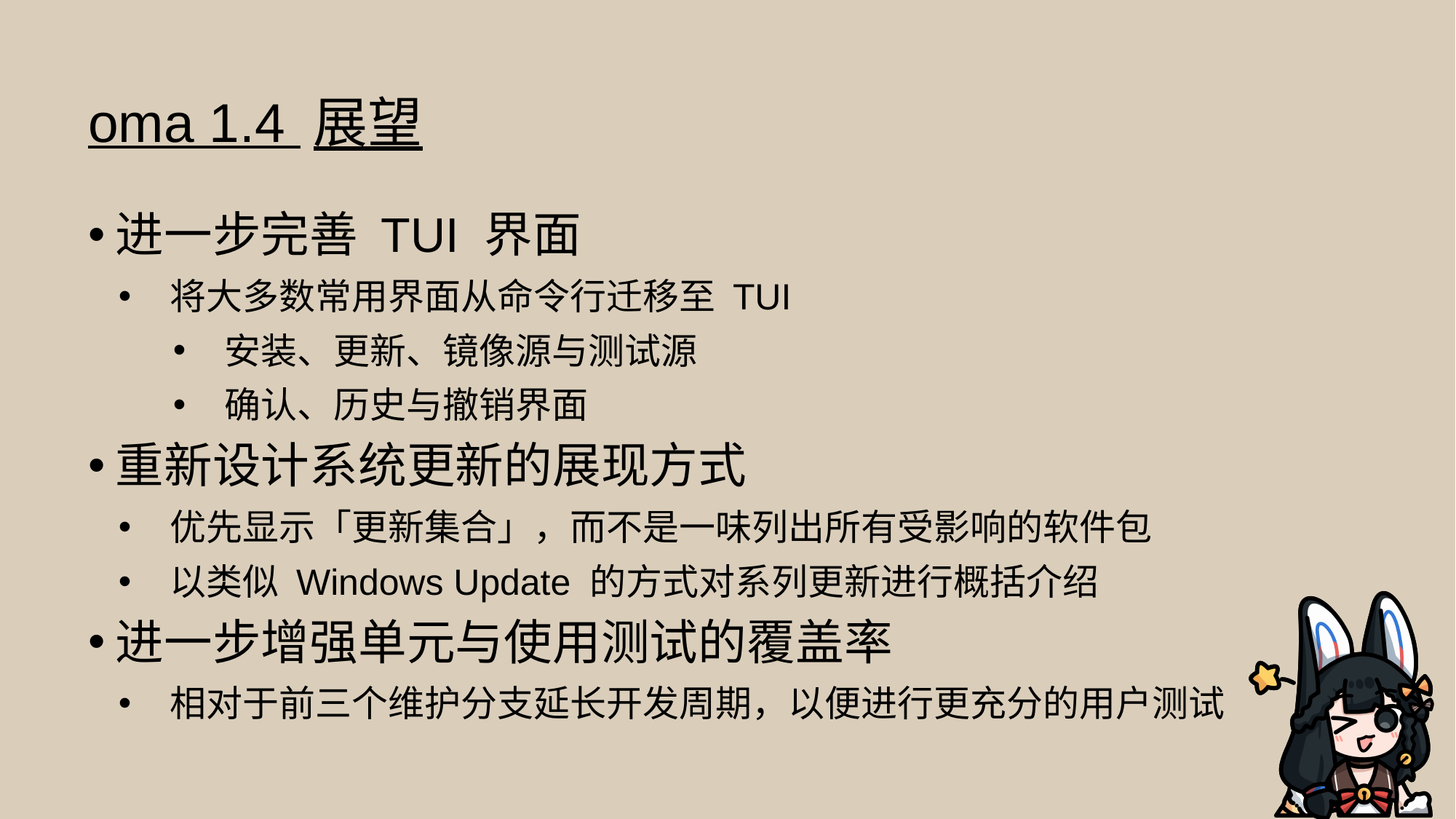

# oma 1.4 展望
进一步完善 TUI 界面
将大多数常用界面从命令行迁移至 TUI
安装、更新、镜像源与测试源
确认、历史与撤销界面
重新设计系统更新的展现方式
优先显示「更新集合」，而不是一味列出所有受影响的软件包
以类似 Windows Update 的方式对系列更新进行概括介绍
进一步增强单元与使用测试的覆盖率
相对于前三个维护分支延长开发周期，以便进行更充分的用户测试